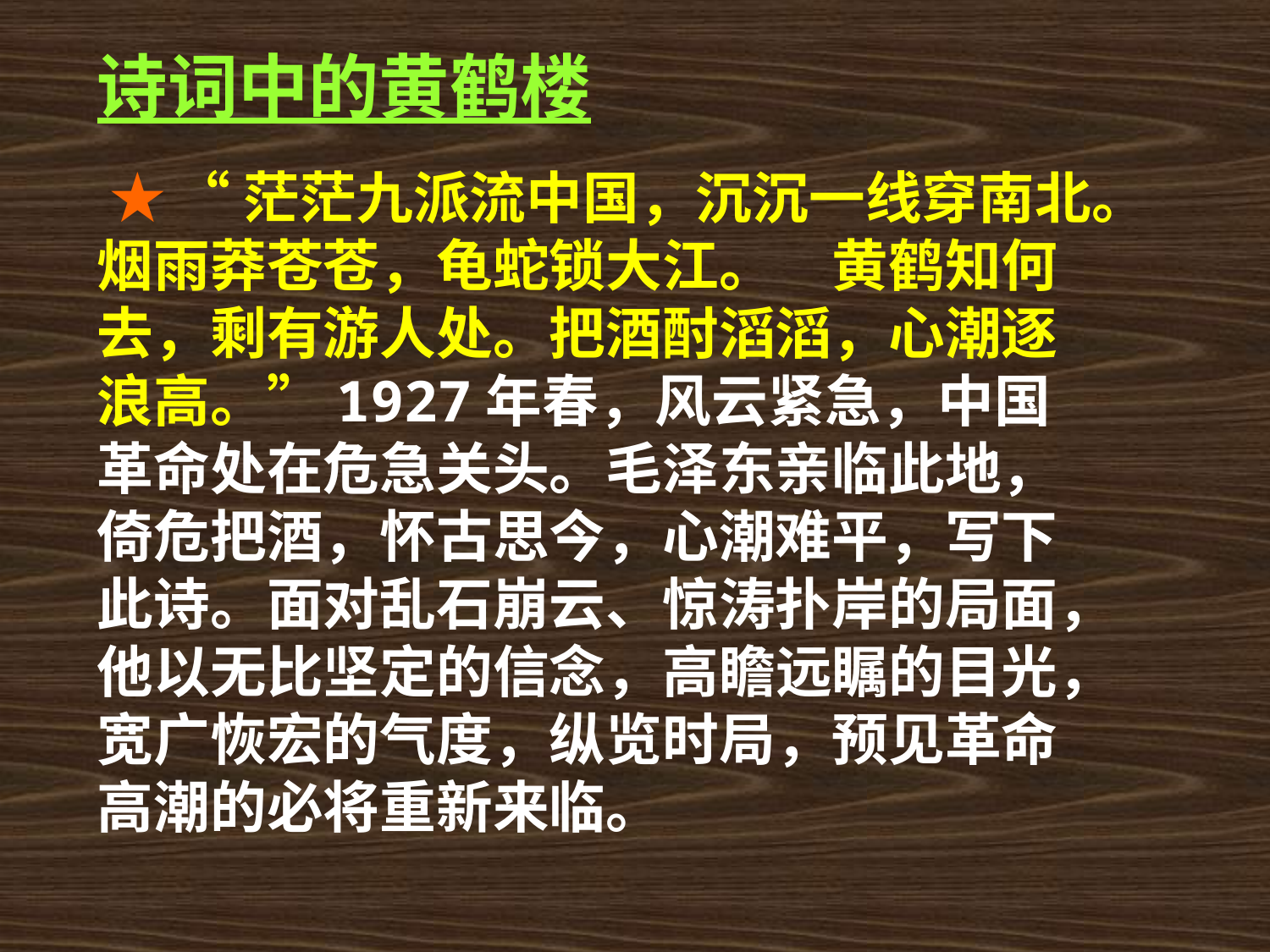

诗词中的黄鹤楼
 ★ “茫茫九派流中国，沉沉一线穿南北。烟雨莽苍苍，龟蛇锁大江。　黄鹤知何去，剩有游人处。把酒酎滔滔，心潮逐浪高。”1927年春，风云紧急，中国革命处在危急关头。毛泽东亲临此地，倚危把酒，怀古思今，心潮难平，写下此诗。面对乱石崩云、惊涛扑岸的局面，他以无比坚定的信念，高瞻远瞩的目光，宽广恢宏的气度，纵览时局，预见革命高潮的必将重新来临。